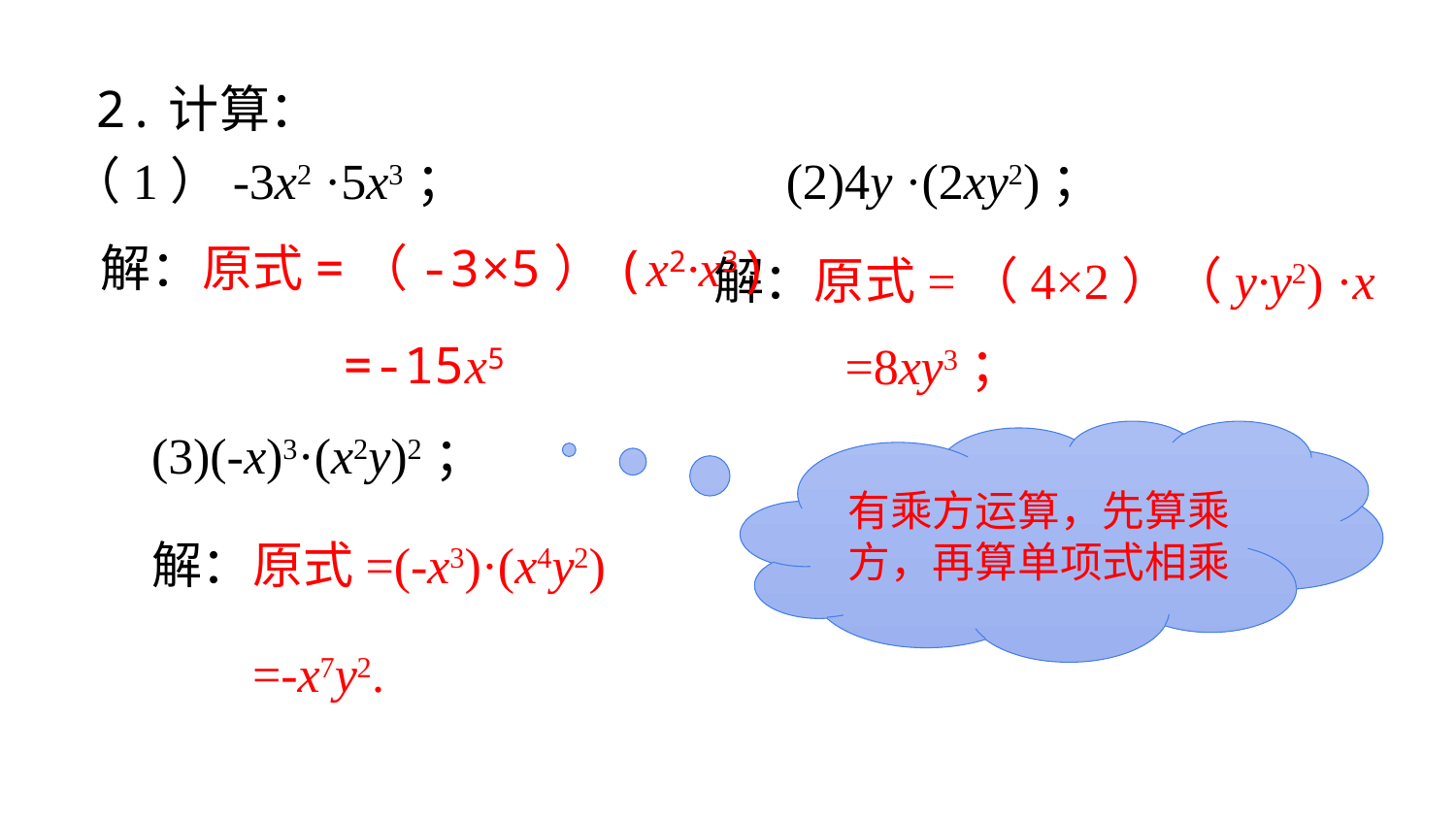

2.计算：
（1）-3x2 ·5x3；                           (2)4y ·(2xy2)；
    解：原式=（4×2）（y·y2) ·x
               =8xy3；
解：原式=（-3×5）(x2·x3)

        =-15x5
(3)(-x)3·(x2y)2；
解：原式=(-x3)·(x4y2)
        =-x7y2.
有乘方运算，先算乘方，再算单项式相乘